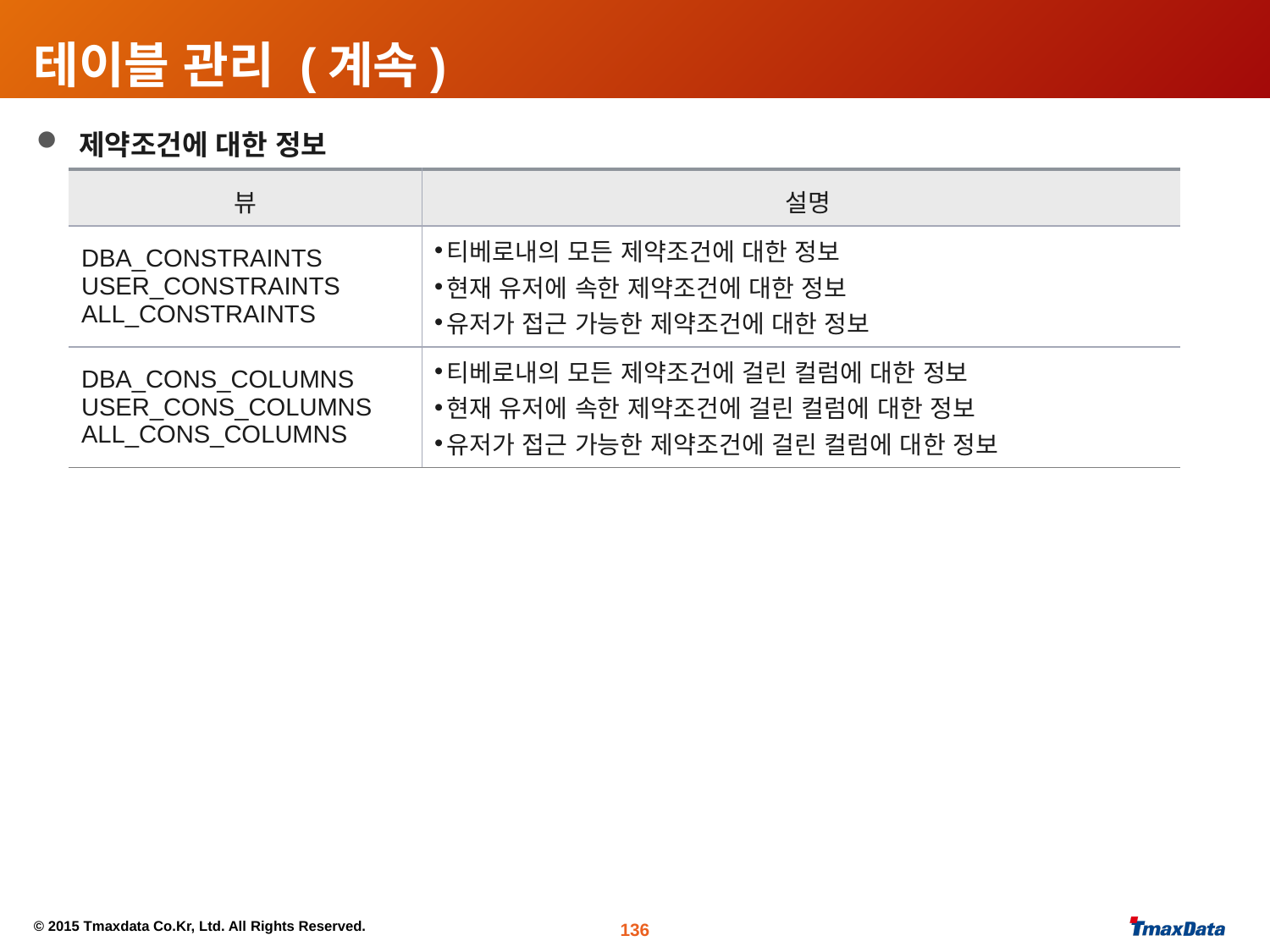

# 테이블 관리 (계속)
 제약조건에 대한 정보
| 뷰 | 설명 |
| --- | --- |
| DBA\_CONSTRAINTS USER\_CONSTRAINTS ALL\_CONSTRAINTS | 티베로내의 모든 제약조건에 대한 정보 현재 유저에 속한 제약조건에 대한 정보 유저가 접근 가능한 제약조건에 대한 정보 |
| DBA\_CONS\_COLUMNS USER\_CONS\_COLUMNS ALL\_CONS\_COLUMNS | 티베로내의 모든 제약조건에 걸린 컬럼에 대한 정보 현재 유저에 속한 제약조건에 걸린 컬럼에 대한 정보 유저가 접근 가능한 제약조건에 걸린 컬럼에 대한 정보 |